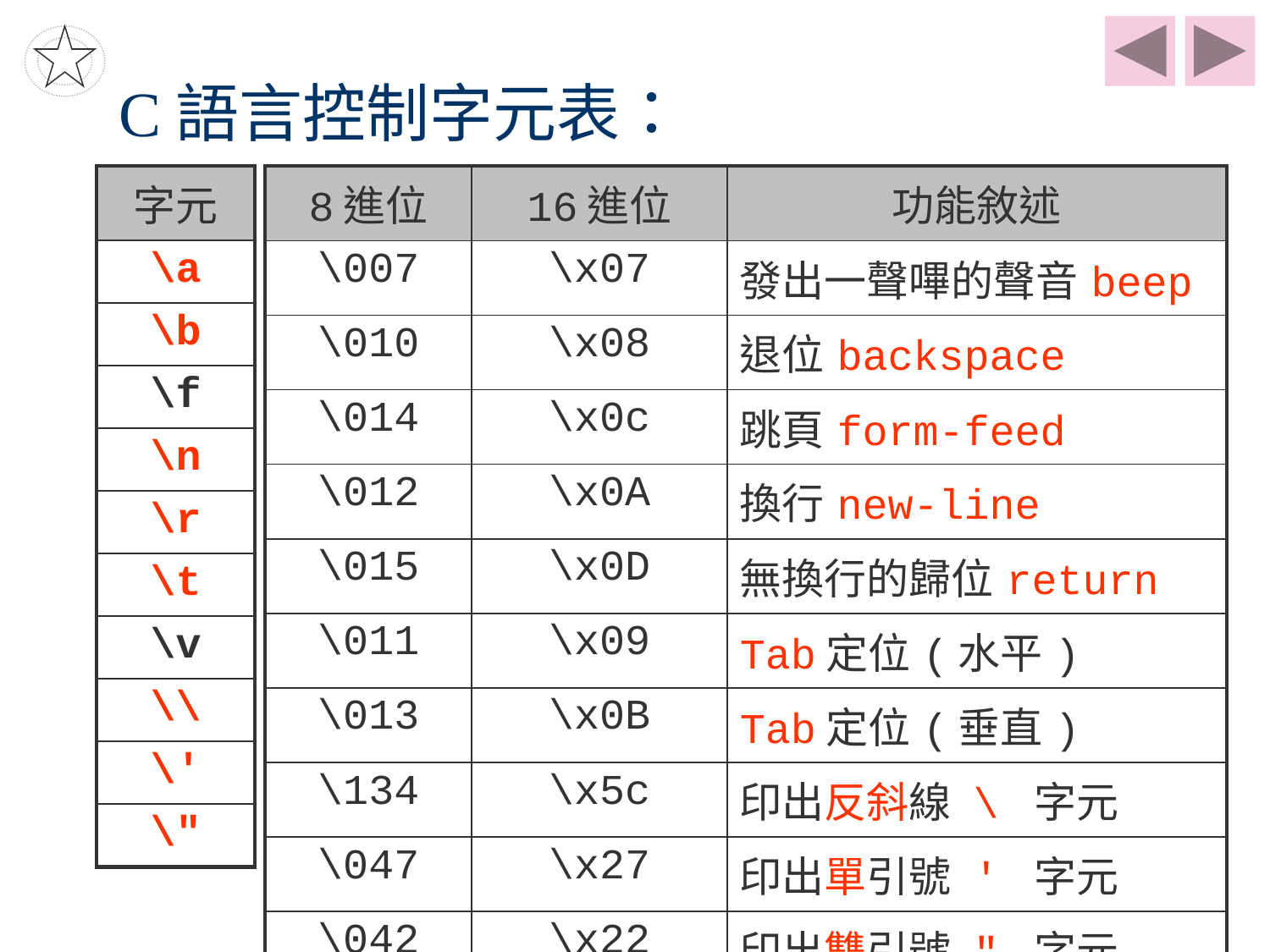

# C語言控制字元表：
| 字元 |
| --- |
| \a |
| \b |
| \f |
| \n |
| \r |
| \t |
| \v |
| \\ |
| \' |
| \" |
| 8進位 | 16進位 | 功能敘述 |
| --- | --- | --- |
| \007 | \x07 | 發出一聲嗶的聲音beep |
| \010 | \x08 | 退位backspace |
| \014 | \x0c | 跳頁form-feed |
| \012 | \x0A | 換行new-line |
| \015 | \x0D | 無換行的歸位return |
| \011 | \x09 | Tab定位(水平) |
| \013 | \x0B | Tab定位(垂直) |
| \134 | \x5c | 印出反斜線 \ 字元 |
| \047 | \x27 | 印出單引號 ' 字元 |
| \042 | \x22 | 印出雙引號 " 字元 |
26